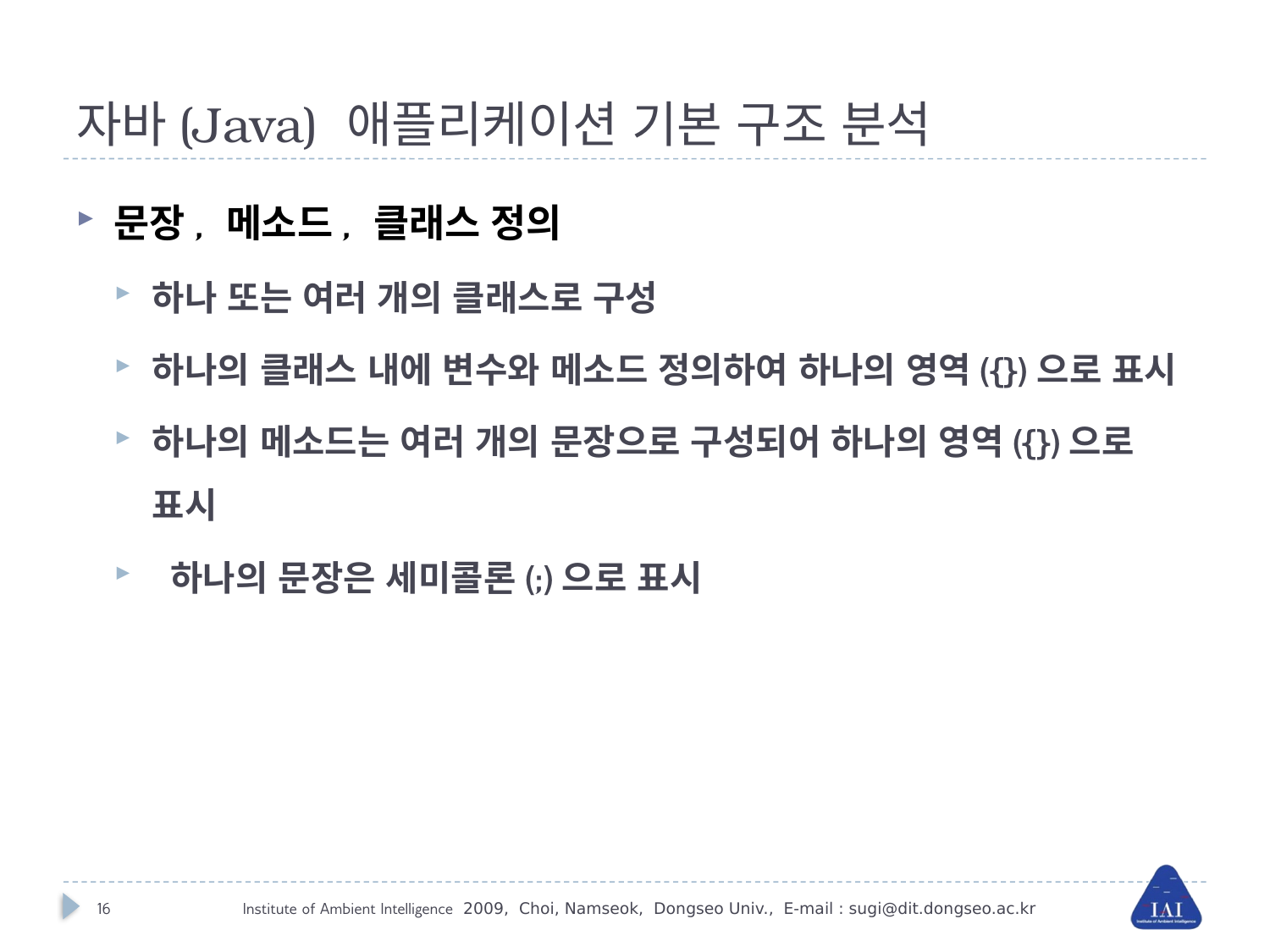

# 자바(Java) 애플리케이션 기본 구조 분석
문장, 메소드, 클래스 정의
하나 또는 여러 개의 클래스로 구성
하나의 클래스 내에 변수와 메소드 정의하여 하나의 영역({})으로 표시
하나의 메소드는 여러 개의 문장으로 구성되어 하나의 영역({})으로 표시
 하나의 문장은 세미콜론(;)으로 표시